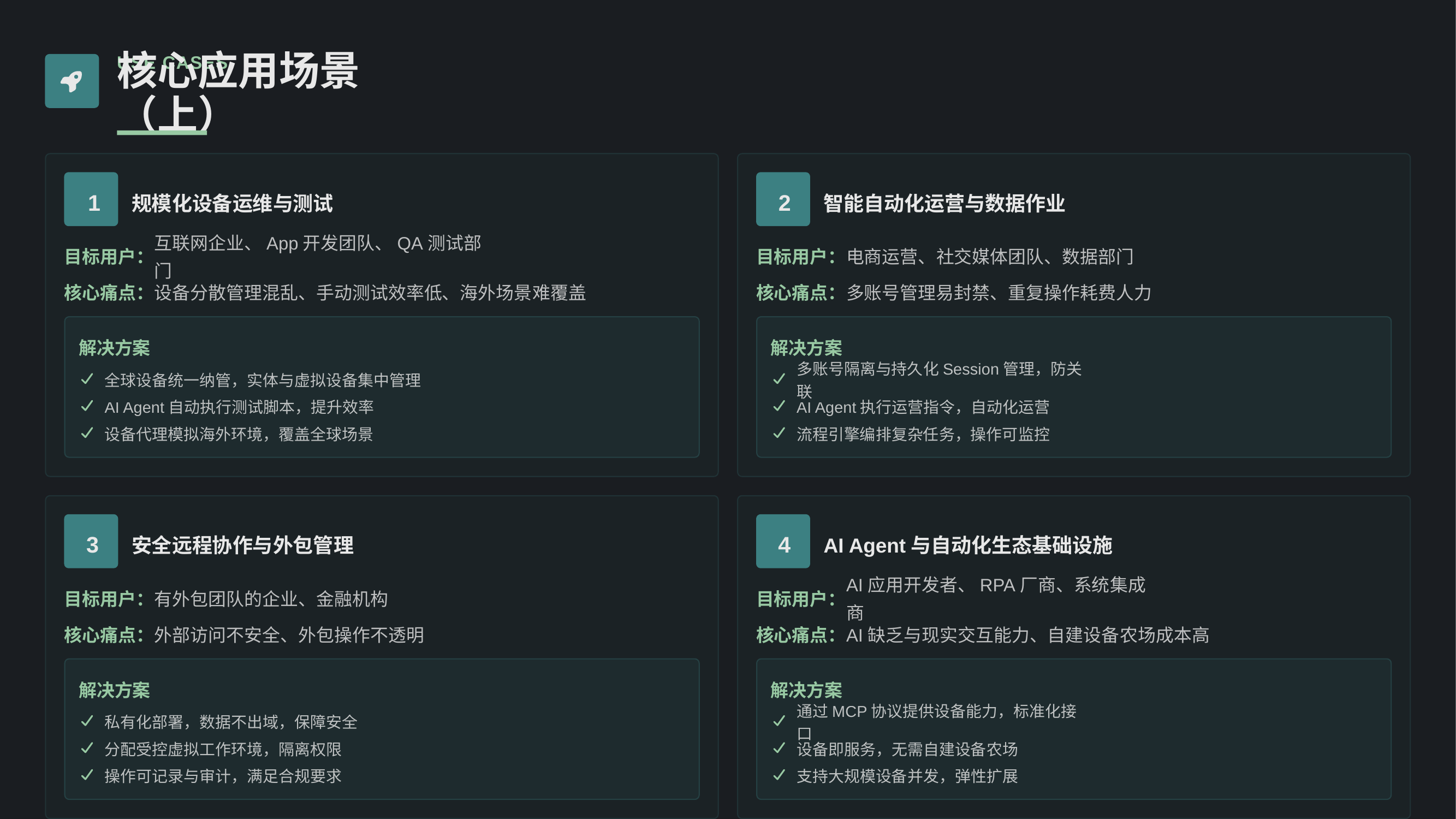

USE CASES

核心应用场景（上）

1
规模化设备运维与测试
2
智能自动化运营与数据作业
目标用户：
互联网企业、App开发团队、QA测试部门
目标用户：
电商运营、社交媒体团队、数据部门
核心痛点：
设备分散管理混乱、手动测试效率低、海外场景难覆盖
核心痛点：
多账号管理易封禁、重复操作耗费人力

解决方案
解决方案
全球设备统一纳管，实体与虚拟设备集中管理
多账号隔离与持久化Session管理，防关联

AI Agent自动执行测试脚本，提升效率
AI Agent执行运营指令，自动化运营

设备代理模拟海外环境，覆盖全球场景
流程引擎编排复杂任务，操作可监控

3
安全远程协作与外包管理
4
AI Agent与自动化生态基础设施
目标用户：
有外包团队的企业、金融机构
目标用户：
AI应用开发者、RPA厂商、系统集成商
核心痛点：
外部访问不安全、外包操作不透明
核心痛点：
AI缺乏与现实交互能力、自建设备农场成本高

解决方案
解决方案
私有化部署，数据不出域，保障安全
通过MCP协议提供设备能力，标准化接口

分配受控虚拟工作环境，隔离权限
设备即服务，无需自建设备农场

操作可记录与审计，满足合规要求
支持大规模设备并发，弹性扩展